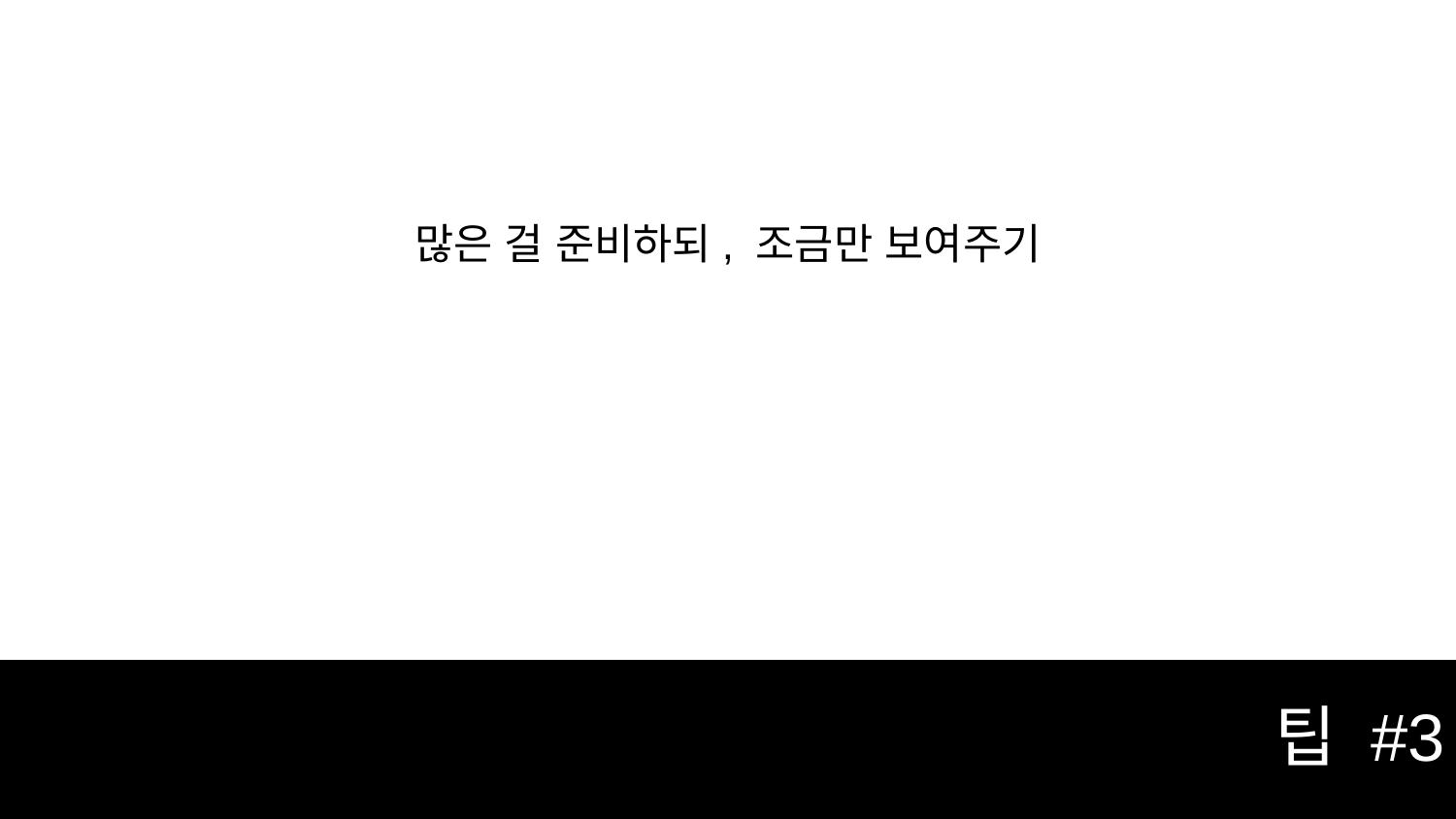

많은 걸 준비하되, 조금만 보여주기
# 팁 #3